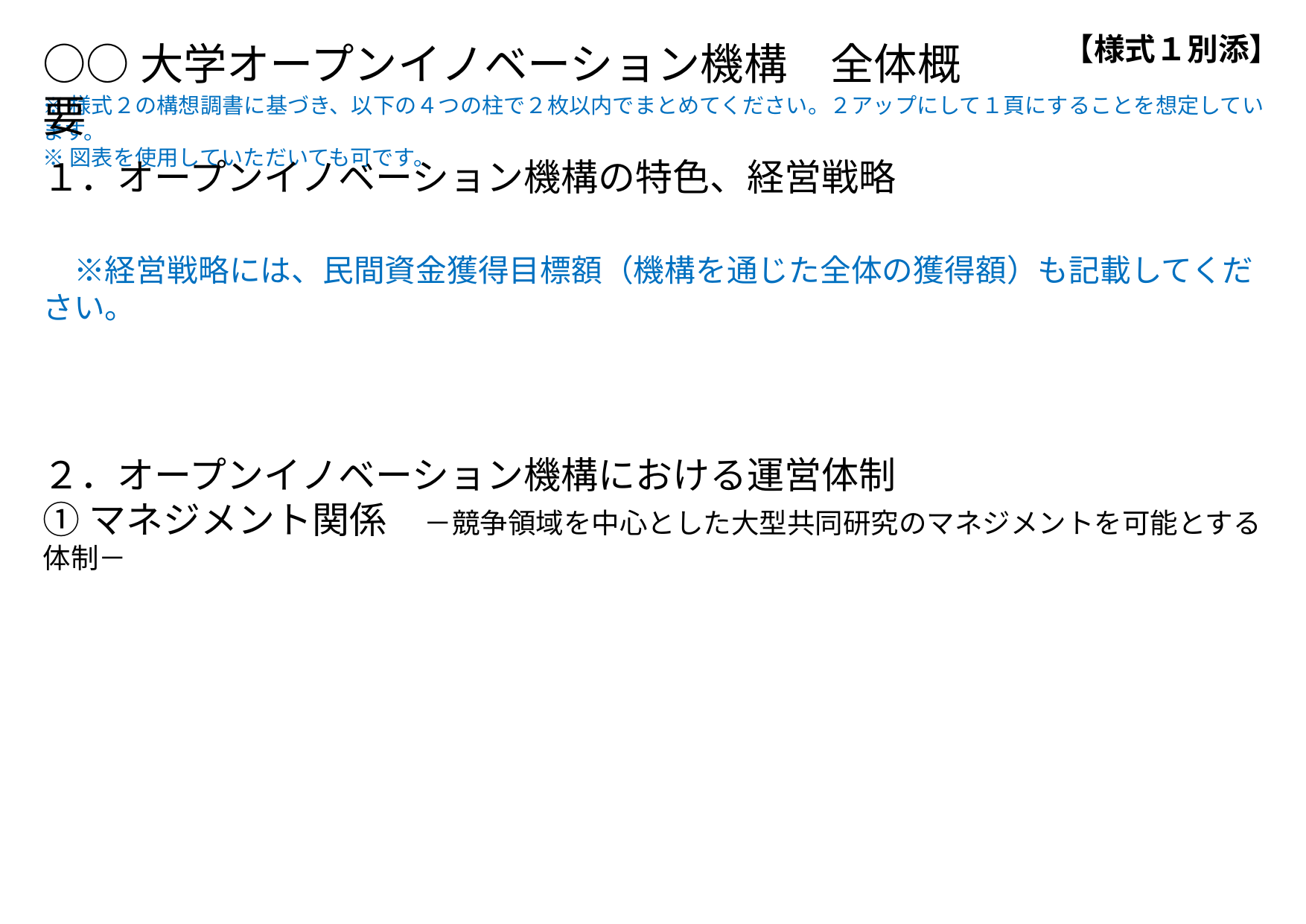

【様式１別添】
○○大学オープンイノベーション機構　全体概要
※様式２の構想調書に基づき、以下の４つの柱で２枚以内でまとめてください。２アップにして１頁にすることを想定しています。
※図表を使用していただいても可です。
１．オープンイノベーション機構の特色、経営戦略

　※経営戦略には、民間資金獲得目標額（機構を通じた全体の獲得額）も記載してください。

２．オープンイノベーション機構における運営体制
①マネジメント関係　－競争領域を中心とした大型共同研究のマネジメントを可能とする体制－